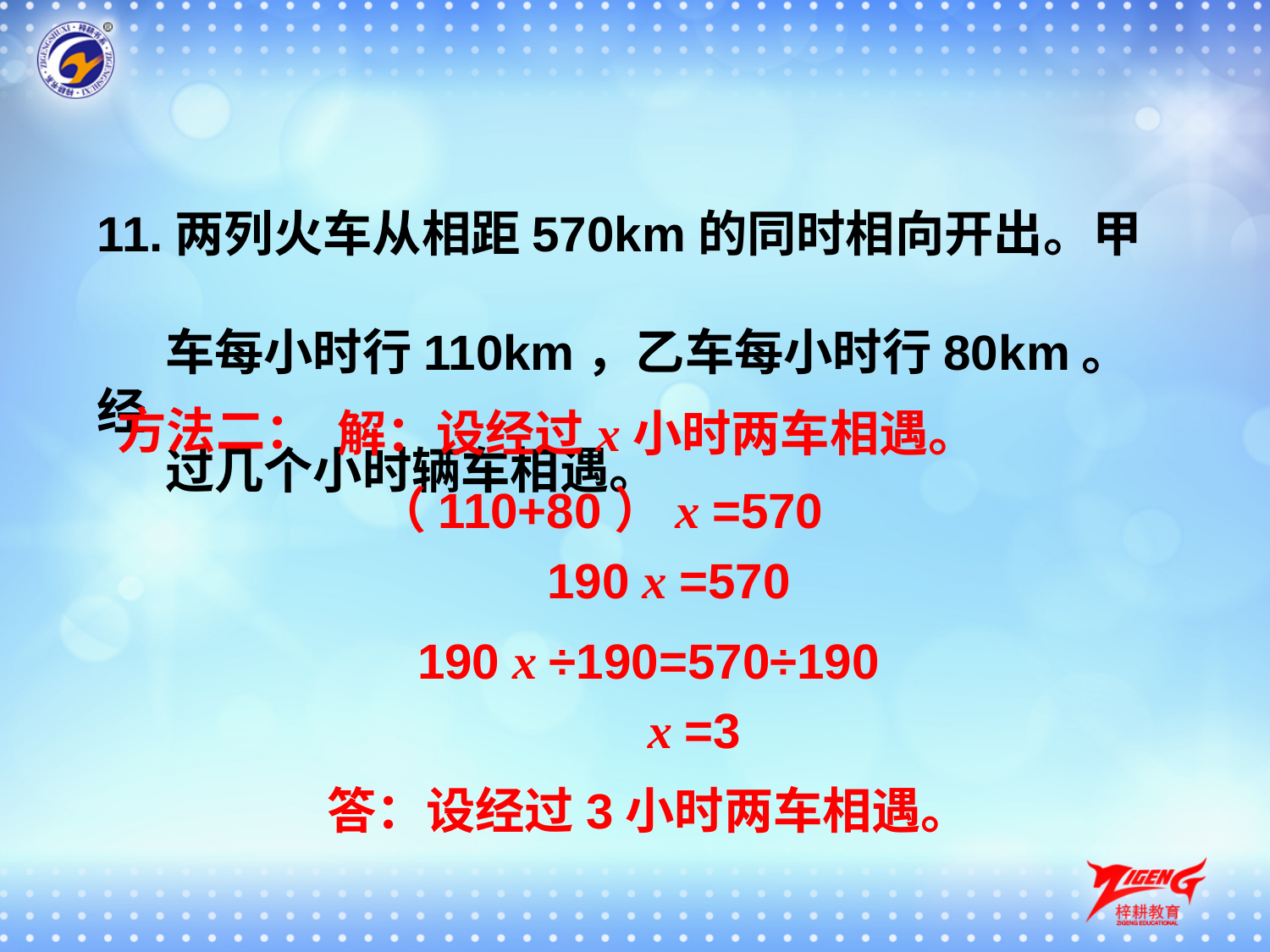

11.两列火车从相距570km的同时相向开出。甲
     车每小时行110km，乙车每小时行80km。经
     过几个小时辆车相遇。
方法二：
解：设经过x小时两车相遇。
（110+80）x =570
190 x =570
190 x ÷190=570÷190
x =3
答：设经过3小时两车相遇。